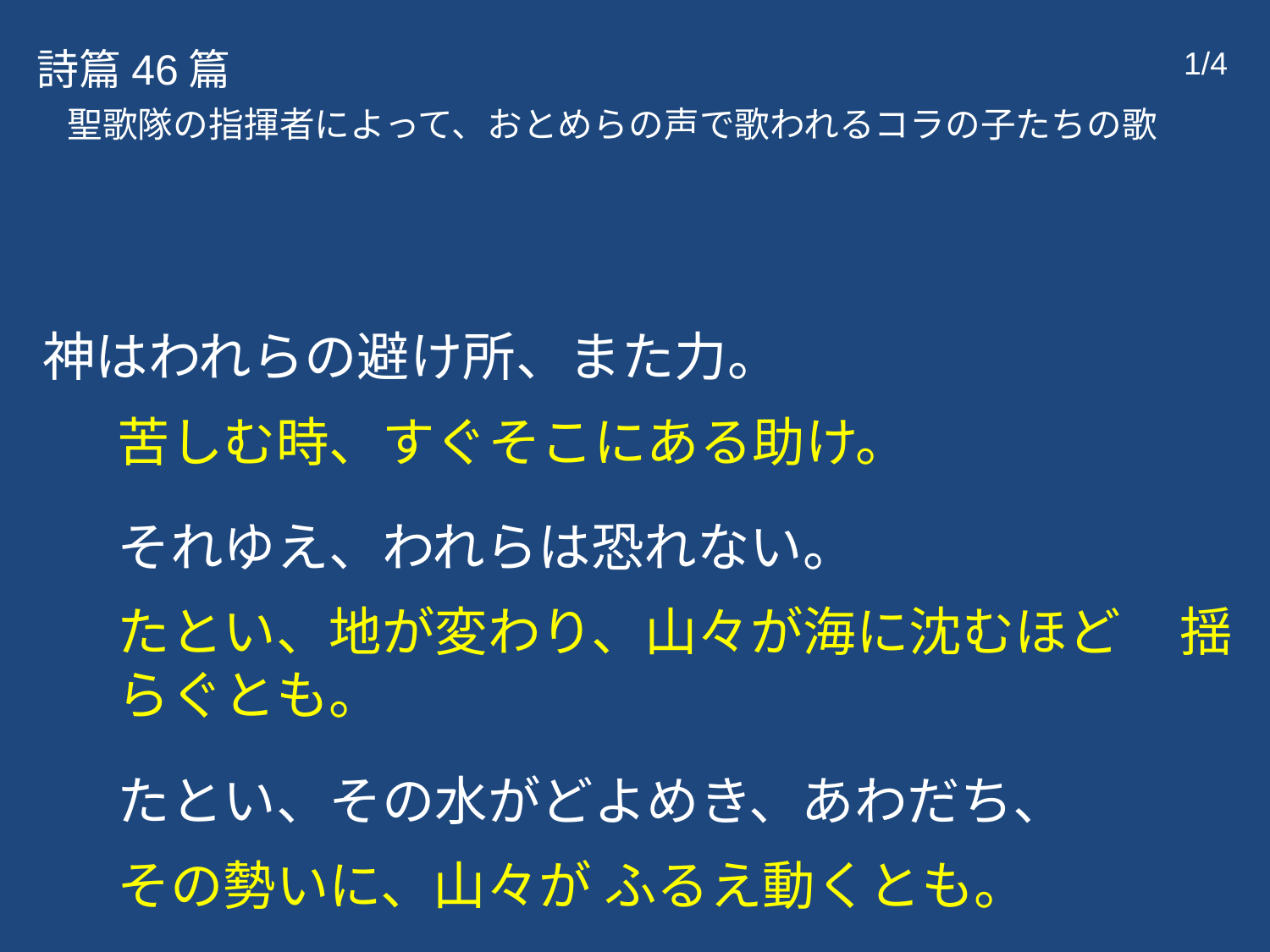

詩篇46篇
1/4
聖歌隊の指揮者によって、おとめらの声で歌われるコラの子たちの歌

神はわれらの避け所、また力。
苦しむ時、すぐそこにある助け。
それゆえ、われらは恐れない。
たとい、地が変わり、山々が海に沈むほど     揺らぐとも。
たとい、その水がどよめき、あわだち、
その勢いに、山々が ふるえ動くとも。